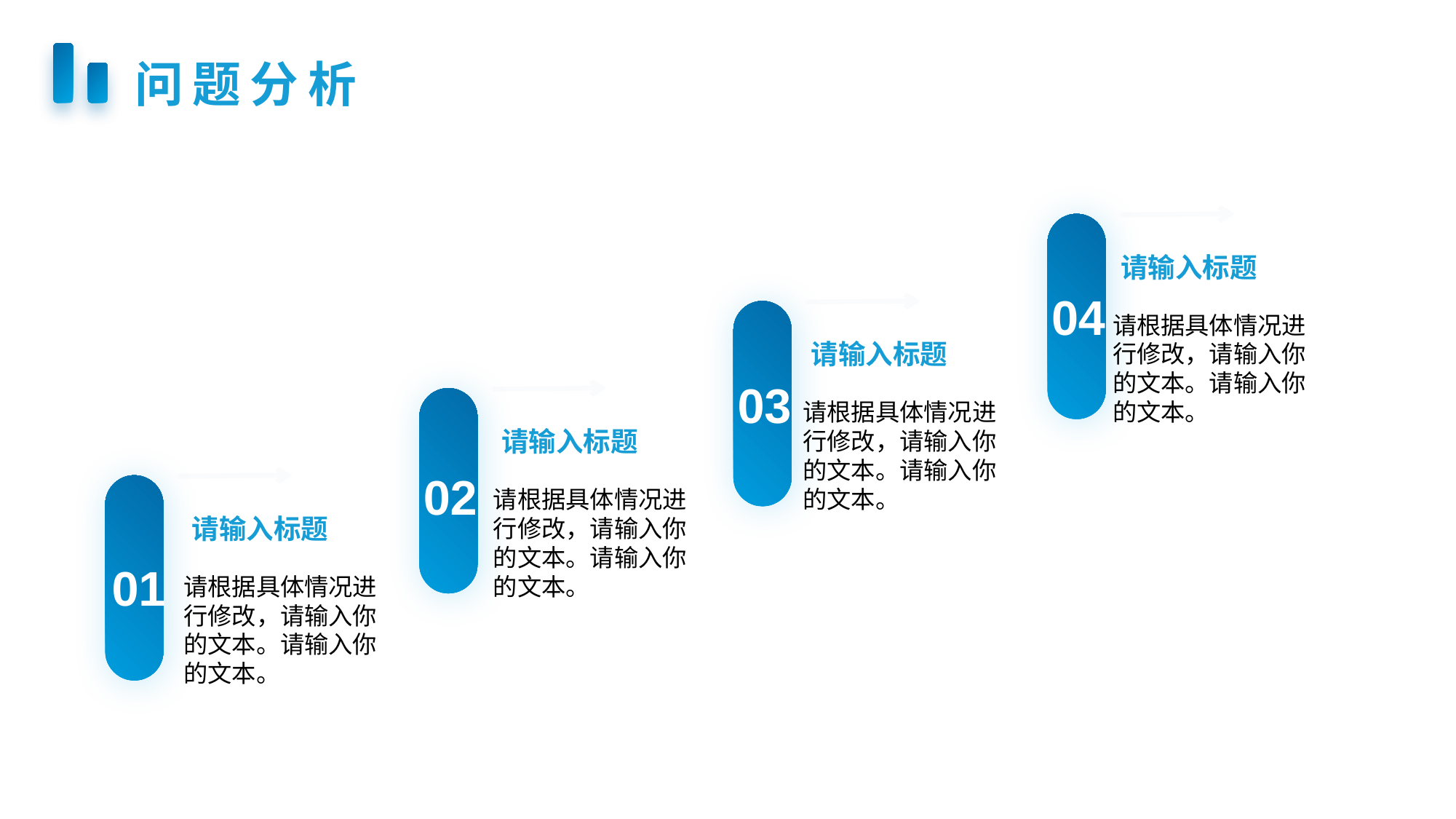

问题分析

请输入标题
04

请根据具体情况进行修改，请输入你的文本。请输入你的文本。
请输入标题
03

请根据具体情况进行修改，请输入你的文本。请输入你的文本。
请输入标题
02

请根据具体情况进行修改，请输入你的文本。请输入你的文本。
请输入标题
01
请根据具体情况进行修改，请输入你的文本。请输入你的文本。